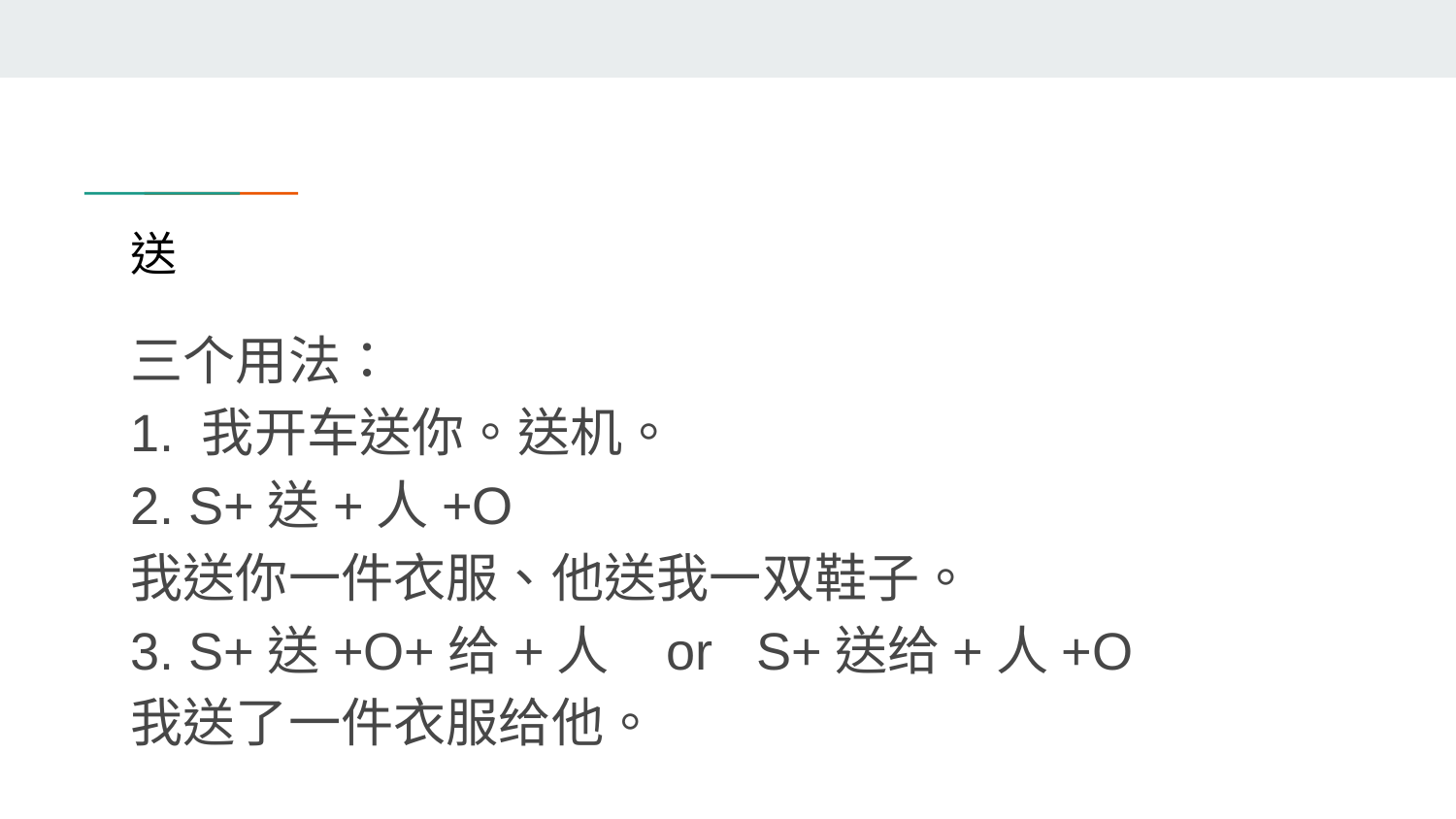

# 送
三个用法：
1. 我开车送你。送机。
2. S+送+人+O
我送你一件衣服、他送我一双鞋子。
3. S+送+O+给+人   or   S+送给+人+O
我送了一件衣服给他。